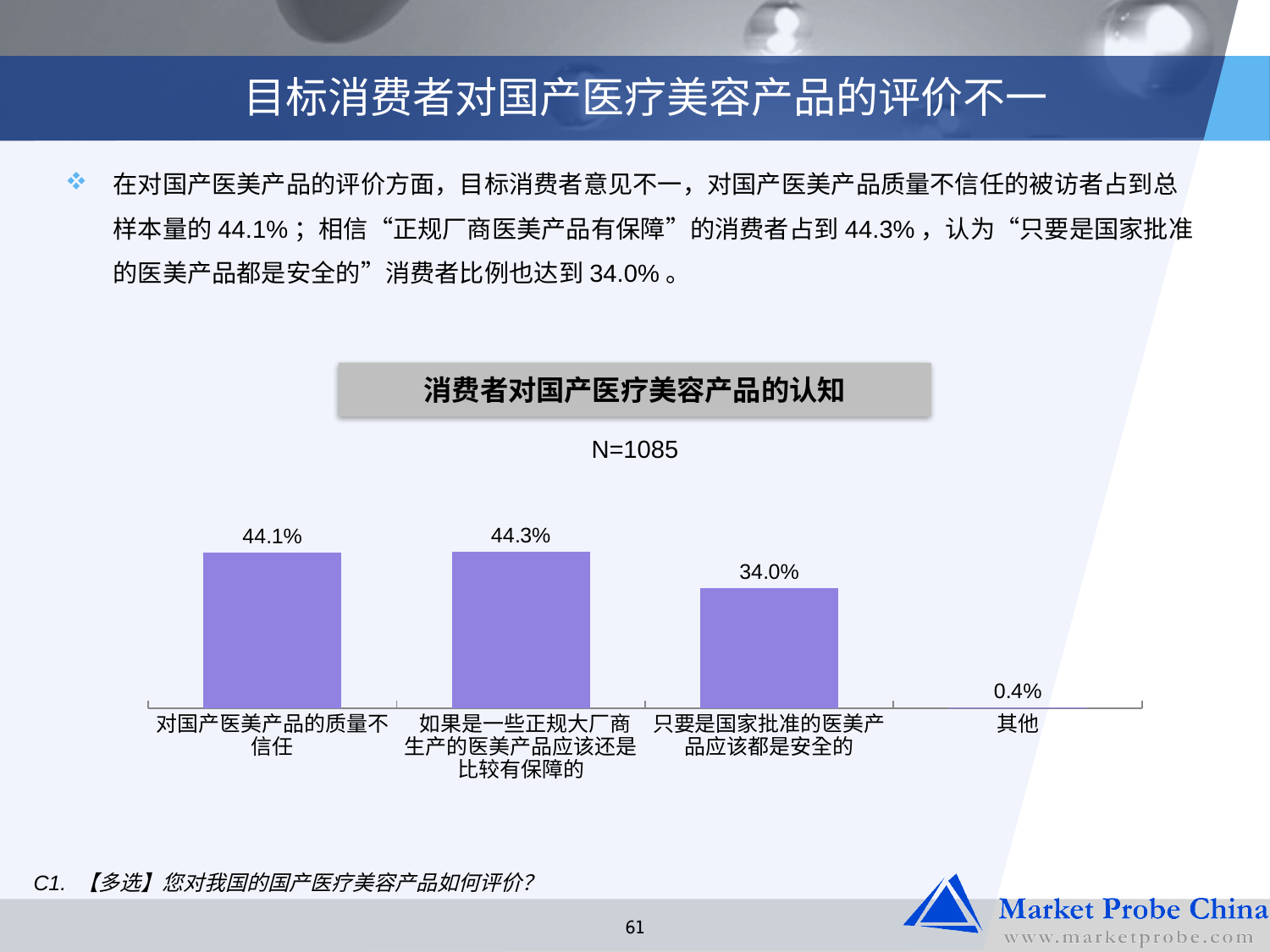

# 目标消费者对国产医疗美容产品的评价不一
在对国产医美产品的评价方面，目标消费者意见不一，对国产医美产品质量不信任的被访者占到总样本量的44.1%；相信“正规厂商医美产品有保障”的消费者占到44.3%，认为“只要是国家批准的医美产品都是安全的”消费者比例也达到34.0%。
消费者对国产医疗美容产品的认知
N=1085

### Chart

| Category | 数量 |
|---|---|
| 对国产医美产品的质量不信任 | 0.44147465437788036 |
|  如果是一些正规大厂商生产的医美产品应该还是比较有保障的 | 0.4433179723502305 |
| 只要是国家批准的医美产品应该都是安全的 | 0.3400921658986176 |
| 其他 | 0.003686635944700462 |
C1. 【多选】您对我国的国产医疗美容产品如何评价？
61